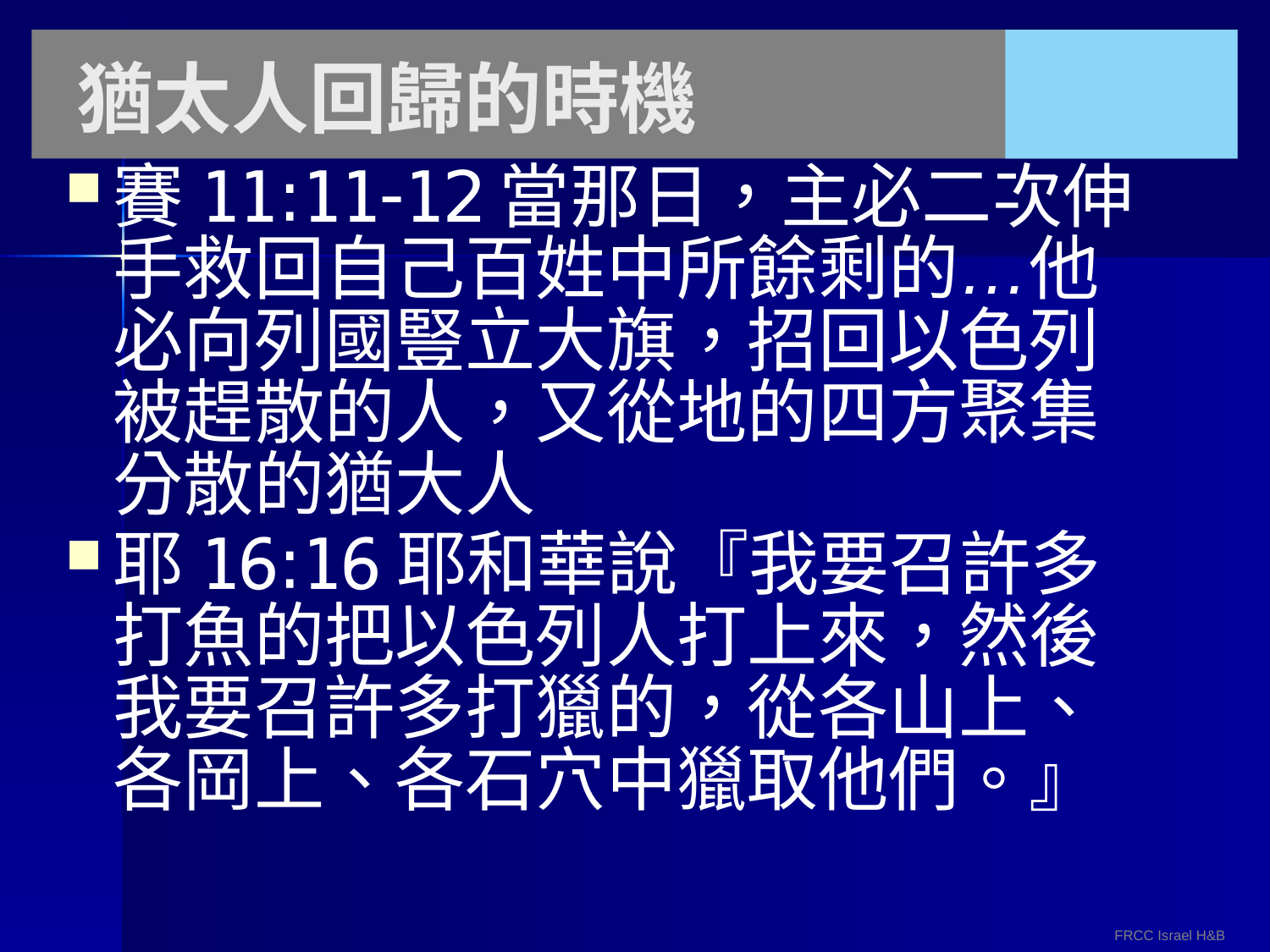

# 猶太人回歸的時機
賽11:11-12當那日，主必二次伸手救回自己百姓中所餘剩的…他必向列國豎立大旗，招回以色列被趕散的人，又從地的四方聚集分散的猶大人
耶16:16耶和華說『我要召許多打魚的把以色列人打上來，然後我要召許多打獵的，從各山上、各岡上、各石穴中獵取他們。』